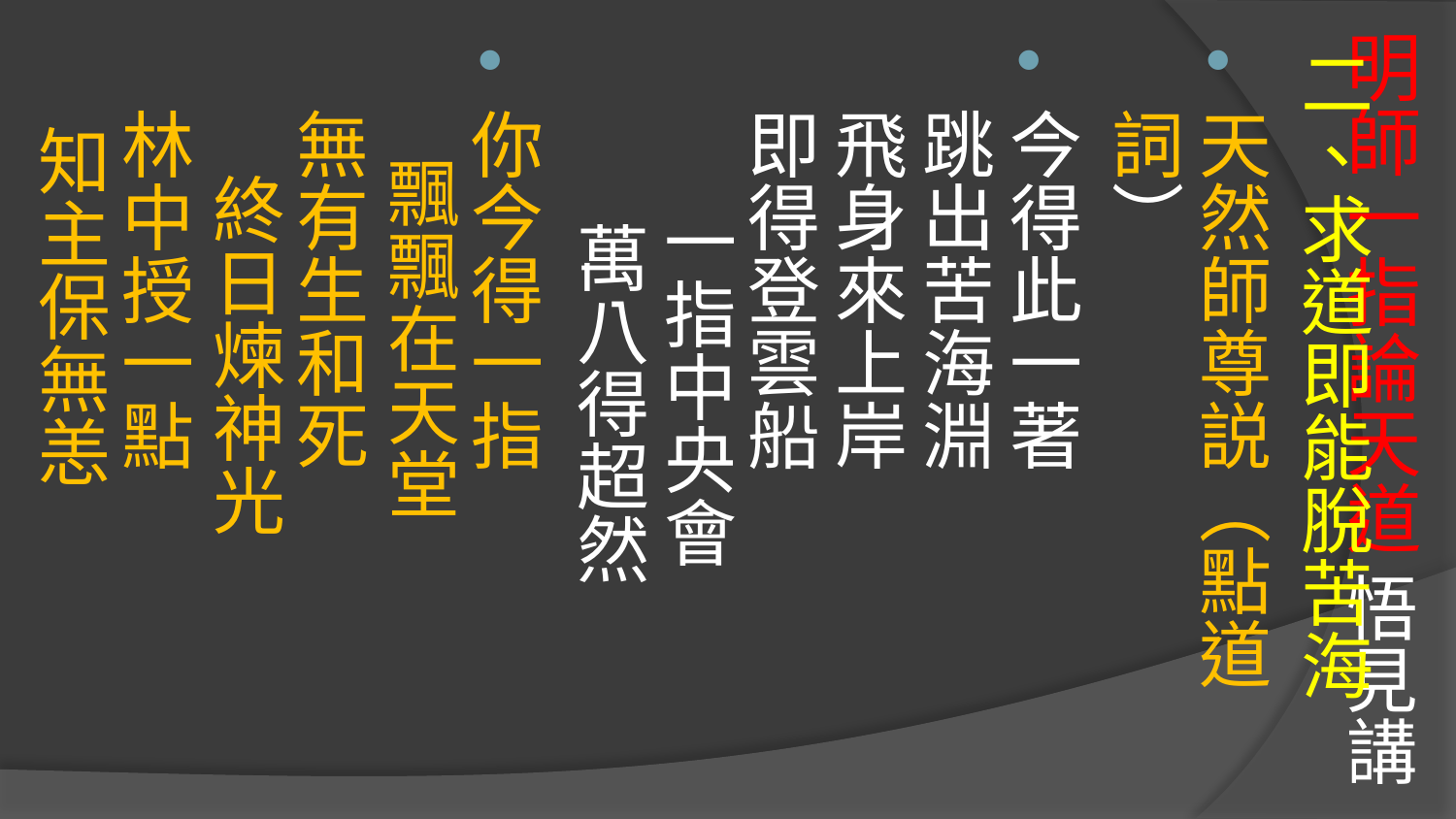

# 明師一指論天道 悟見講
二、求道即能脫苦海
天然師尊説（點道詞）
今得此一著                跳出苦海淵
飛身來上岸                   即得登雲船                         一指中央會                    萬八得超然
你今得一指                      飄飄在天堂
無有生和死                       終日煉神光
林中授一點                    知主保無恙